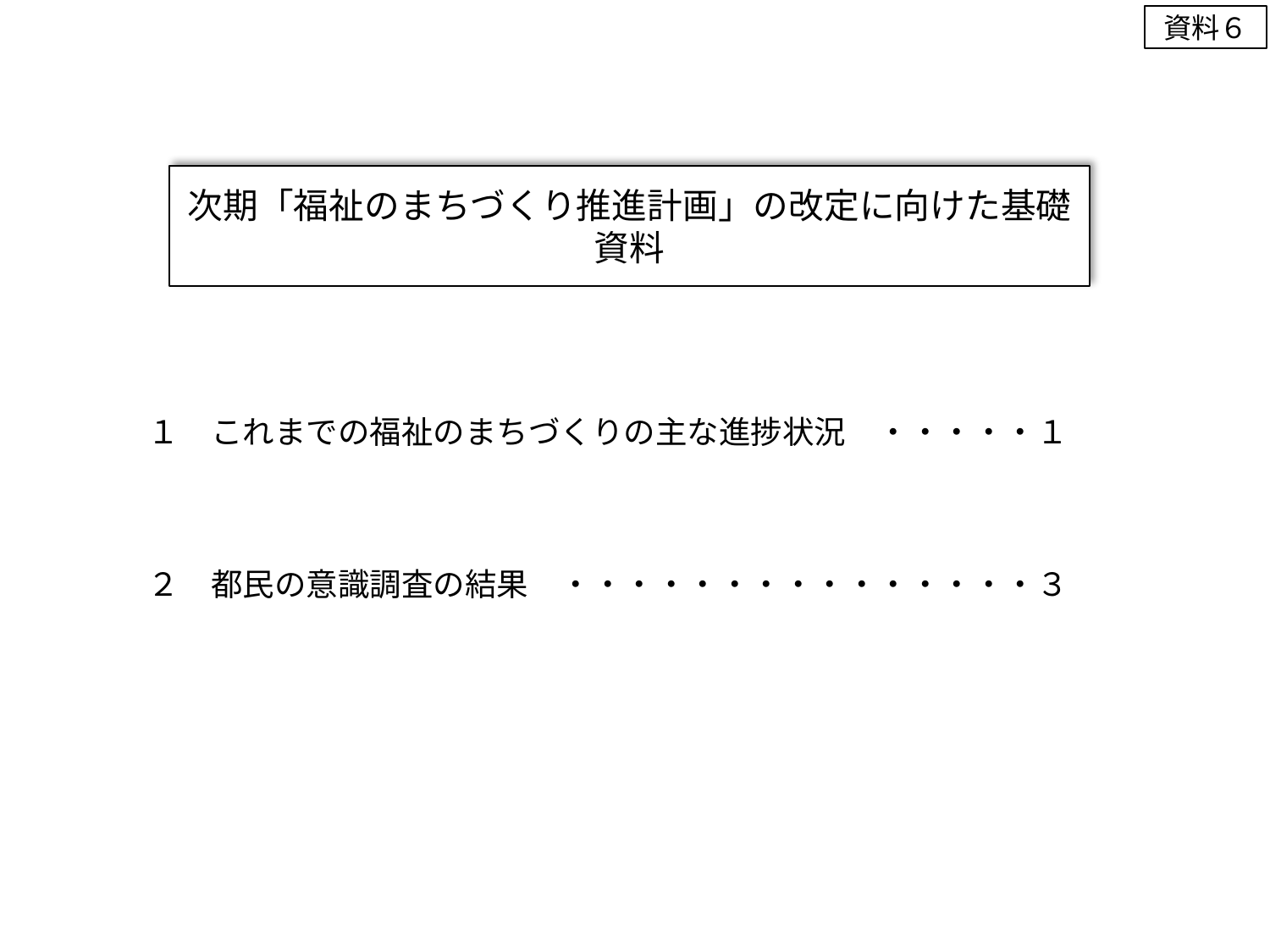

資料６
次期「福祉のまちづくり推進計画」の改定に向けた基礎資料
１　これまでの福祉のまちづくりの主な進捗状況　・・・・・１

２　都民の意識調査の結果　・・・・・・・・・・・・・・・３